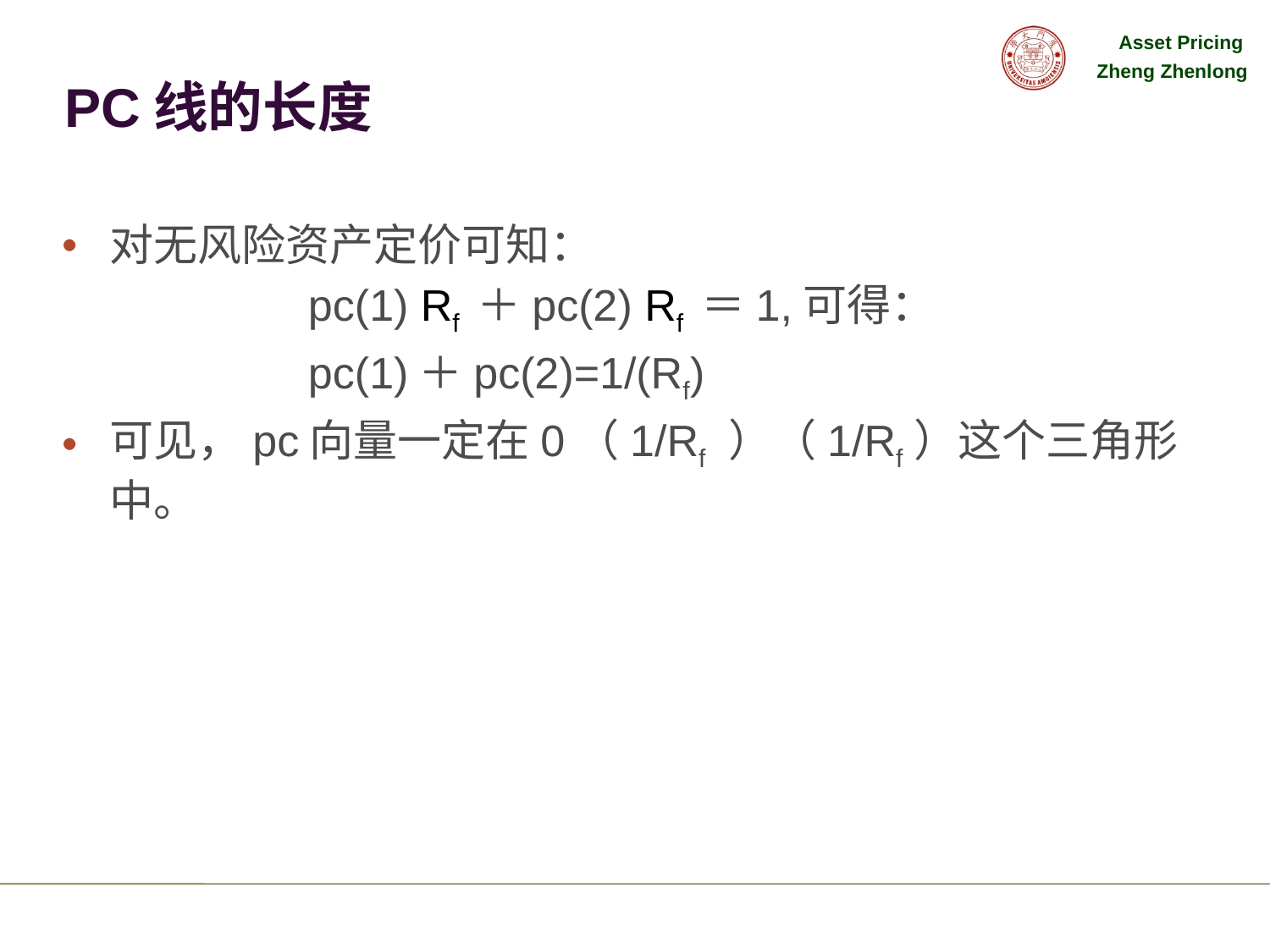

# PC线的长度
对无风险资产定价可知：
                    pc(1) Rf ＋pc(2) Rf ＝1,可得：
                    pc(1)＋pc(2)=1/(Rf)
可见，pc向量一定在0（1/Rf ）（1/Rf）这个三角形中。